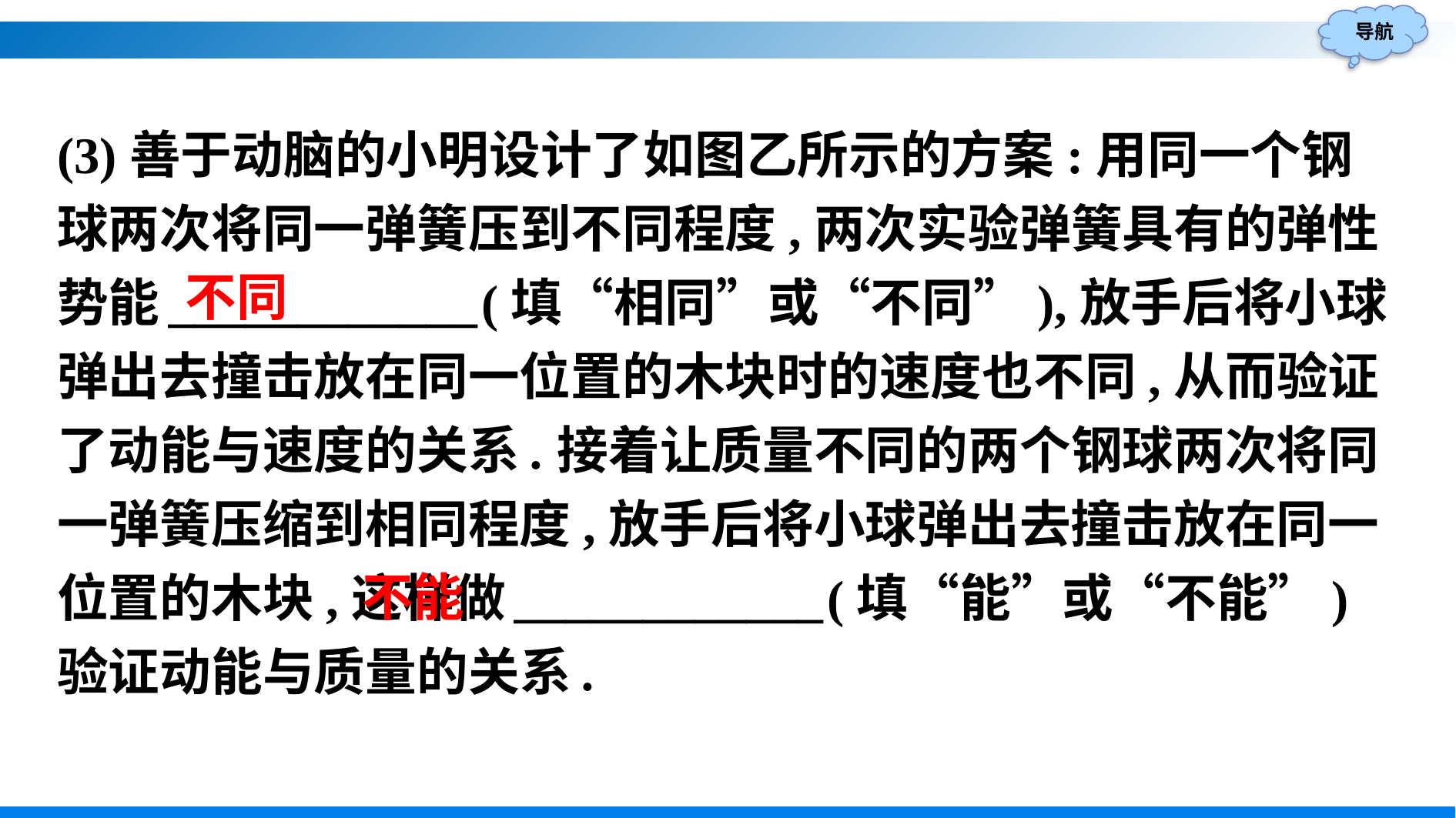

(3)善于动脑的小明设计了如图乙所示的方案:用同一个钢球两次将同一弹簧压到不同程度,两次实验弹簧具有的弹性势能____________(填“相同”或“不同”),放手后将小球弹出去撞击放在同一位置的木块时的速度也不同,从而验证了动能与速度的关系.接着让质量不同的两个钢球两次将同一弹簧压缩到相同程度,放手后将小球弹出去撞击放在同一位置的木块,这样做____________(填“能”或“不能”)验证动能与质量的关系.
不同
不能